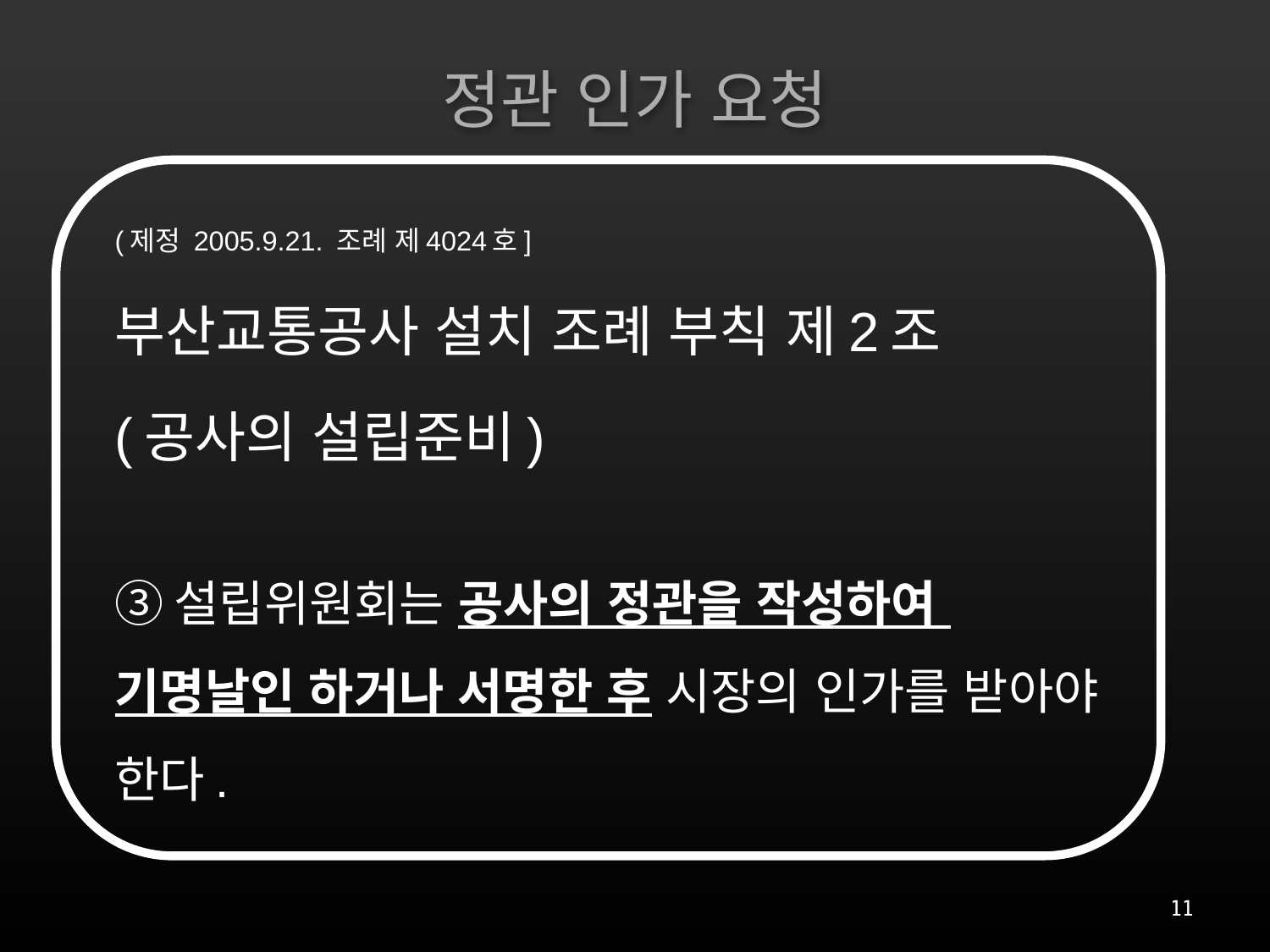

# 정관 인가 요청

(제정 2005.9.21. 조례 제4024호]
부산교통공사 설치 조례 부칙 제2조
(공사의 설립준비)

③설립위원회는 공사의 정관을 작성하여  기명날인 하거나 서명한 후 시장의 인가를 받아야 한다.
11